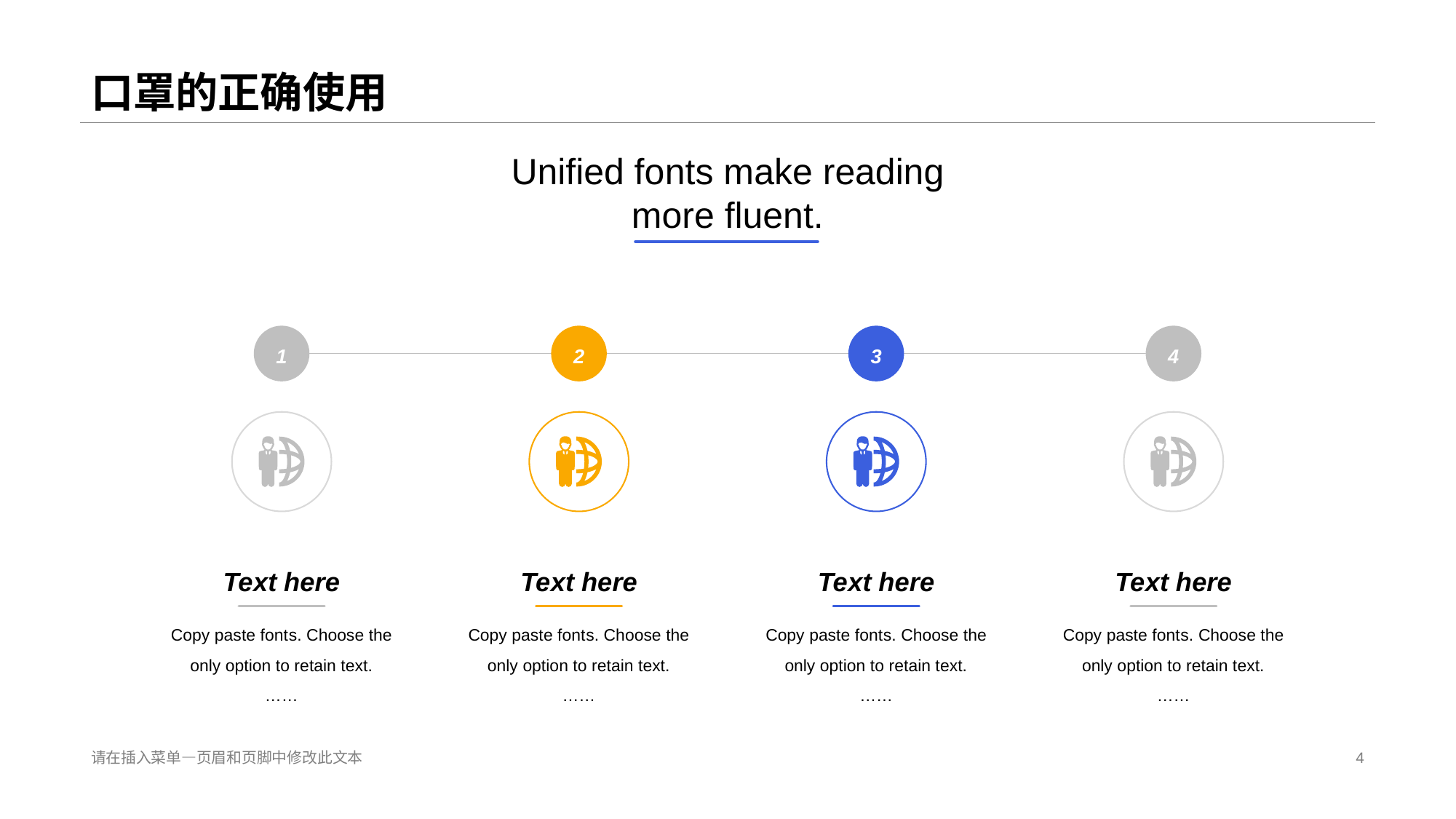

# 口罩的正确使用
Unified fo nts make reading
more fluent.
1
2
3
4

Te xt here
Te xt here
Te xt here
Te xt here
Copy paste font s. Choose the only option to retain text.
……
Copy paste font s. Choose the only option to retain text.
……
Copy paste font s. Choose the only option to retain text.
……
Copy paste font s. Choose the only option to retain text.
……
请在插入菜单—页眉和页脚中修改此文本
4